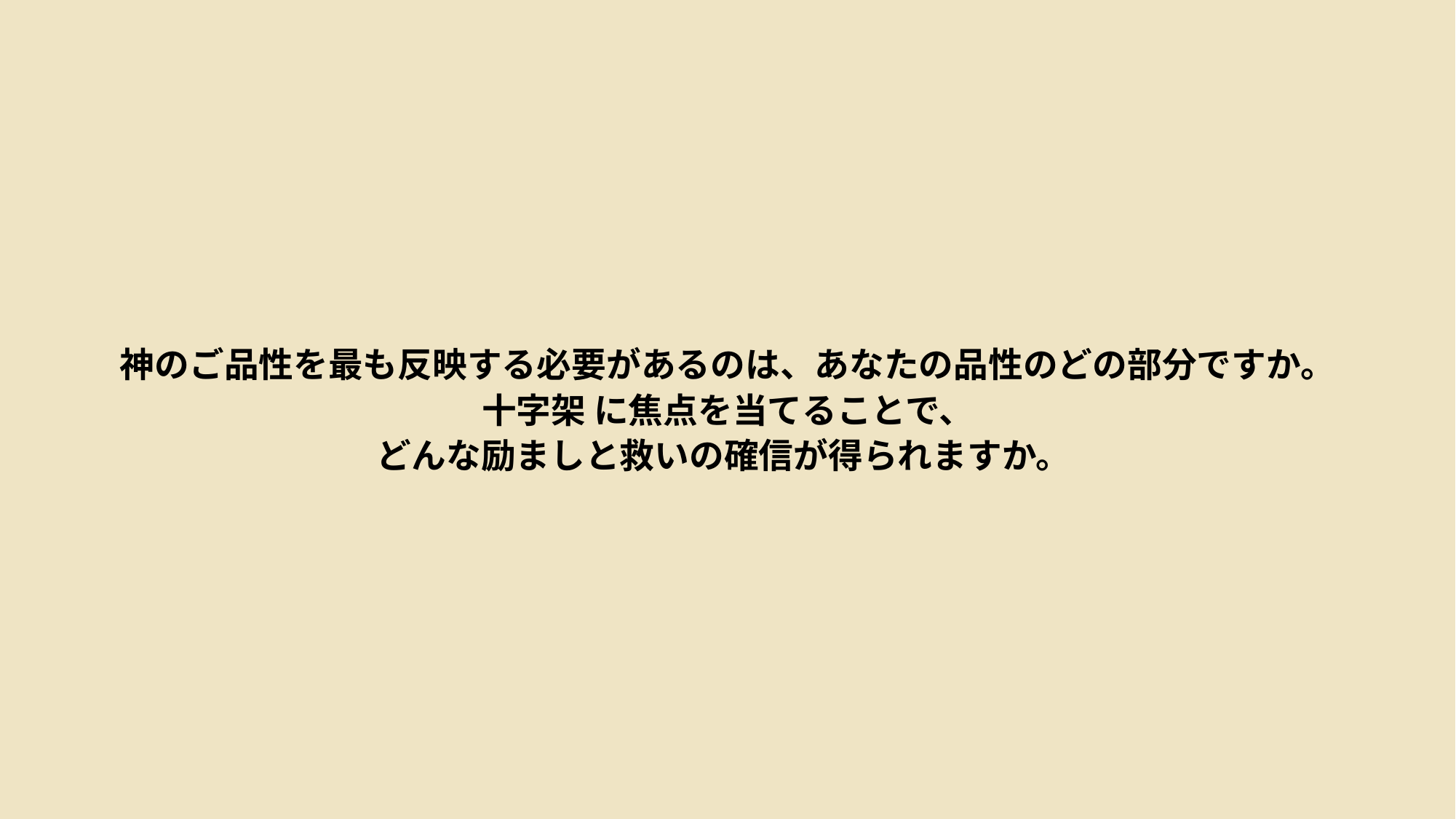

# 神のご品性を最も反映する必要があるのは、あなたの品性のどの部分ですか。 十字架 に焦点を当てることで、 どんな励ましと救いの確信が得られますか。